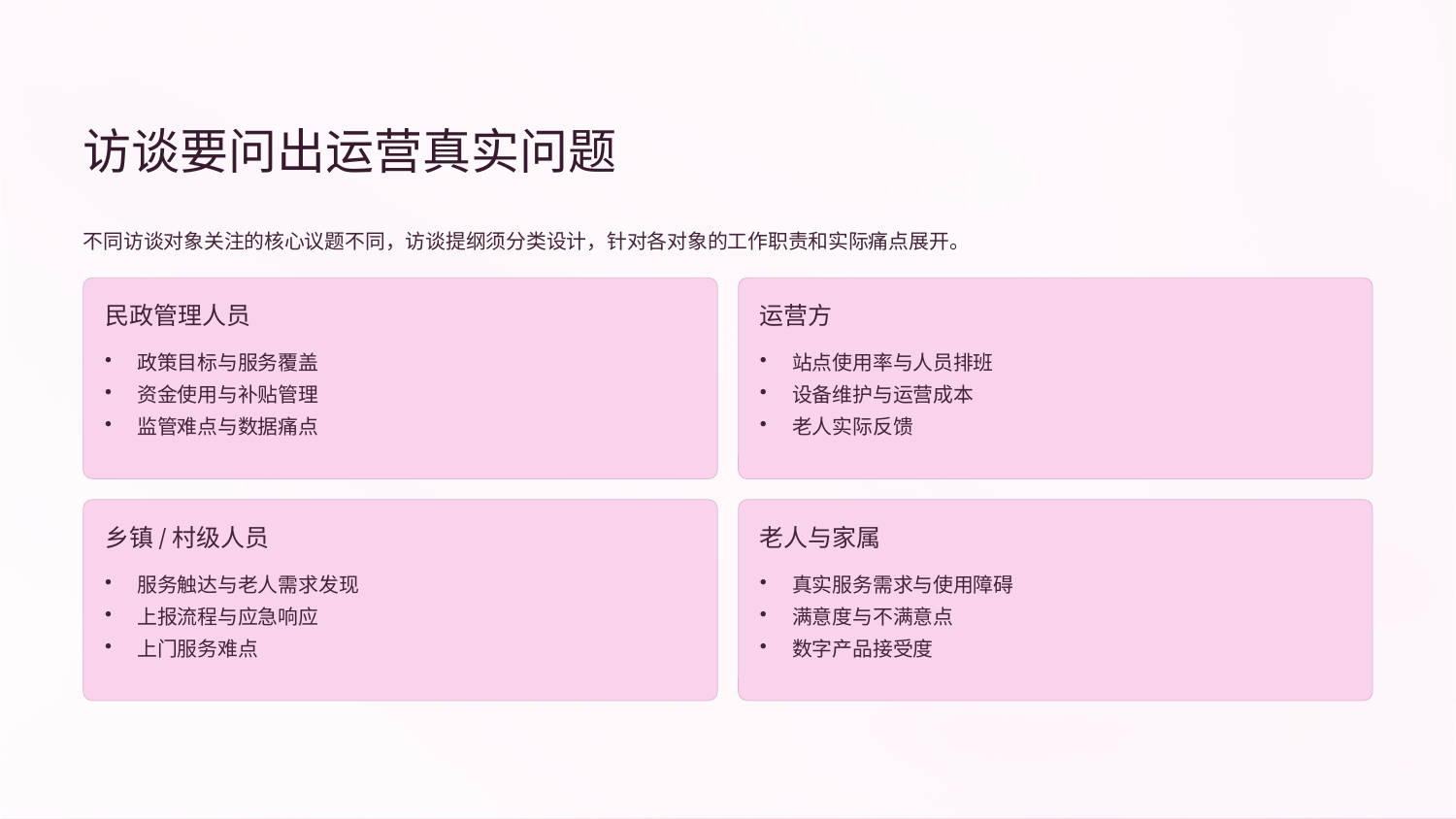

访谈要问出运营真实问题
不同访谈对象关注的核心议题不同，访谈提纲须分类设计，针对各对象的工作职责和实际痛点展开。

民政管理人员
运营方
政策目标与服务覆盖
资金使用与补贴管理
监管难点与数据痛点
站点使用率与人员排班
设备维护与运营成本
老人实际反馈

乡镇/村级人员
老人与家属
服务触达与老人需求发现
上报流程与应急响应
上门服务难点
真实服务需求与使用障碍
满意度与不满意点
数字产品接受度